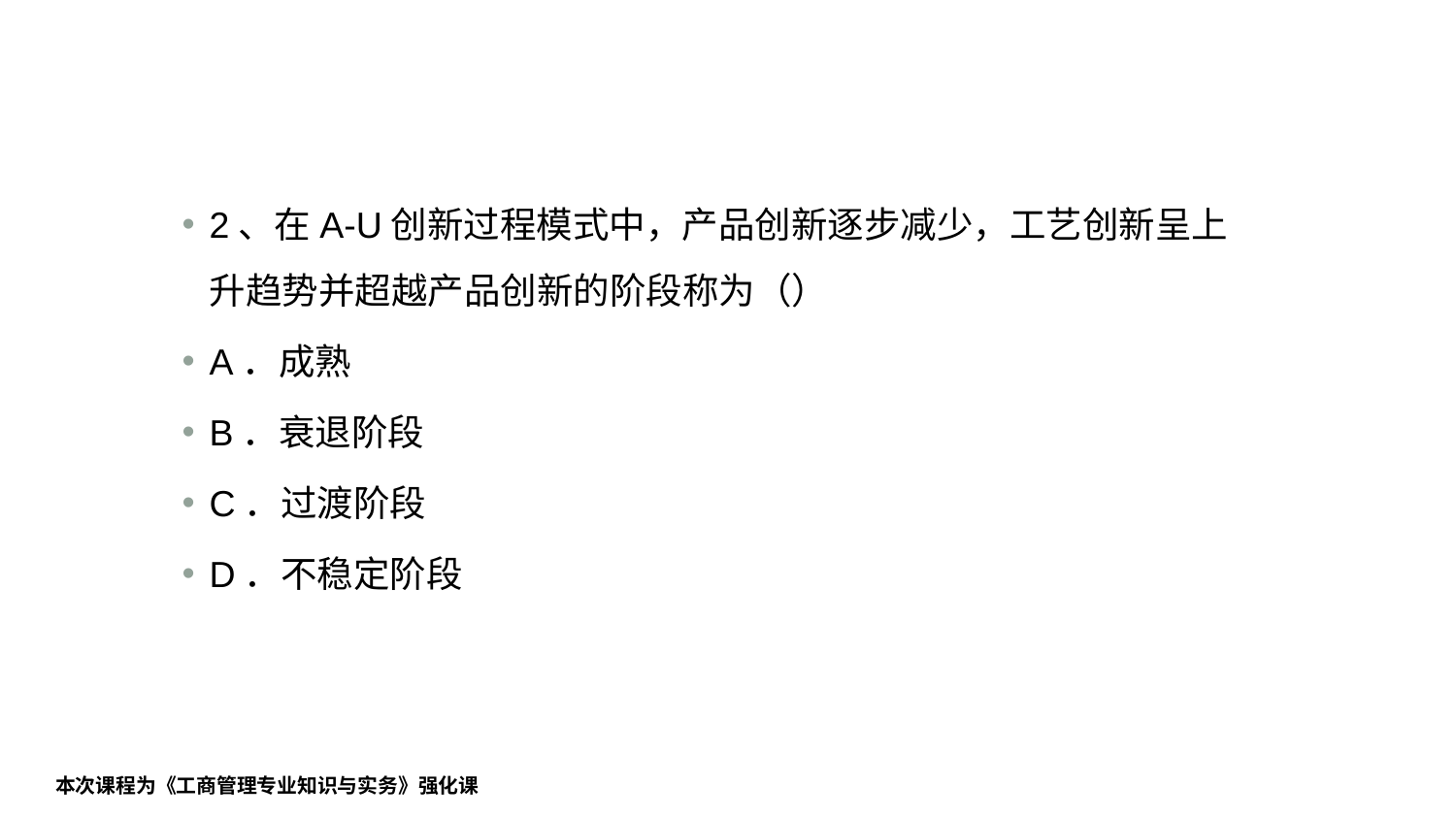

#
2、在A-U创新过程模式中，产品创新逐步减少，工艺创新呈上升趋势并超越产品创新的阶段称为（）
A．成熟
B．衰退阶段
C．过渡阶段
D．不稳定阶段